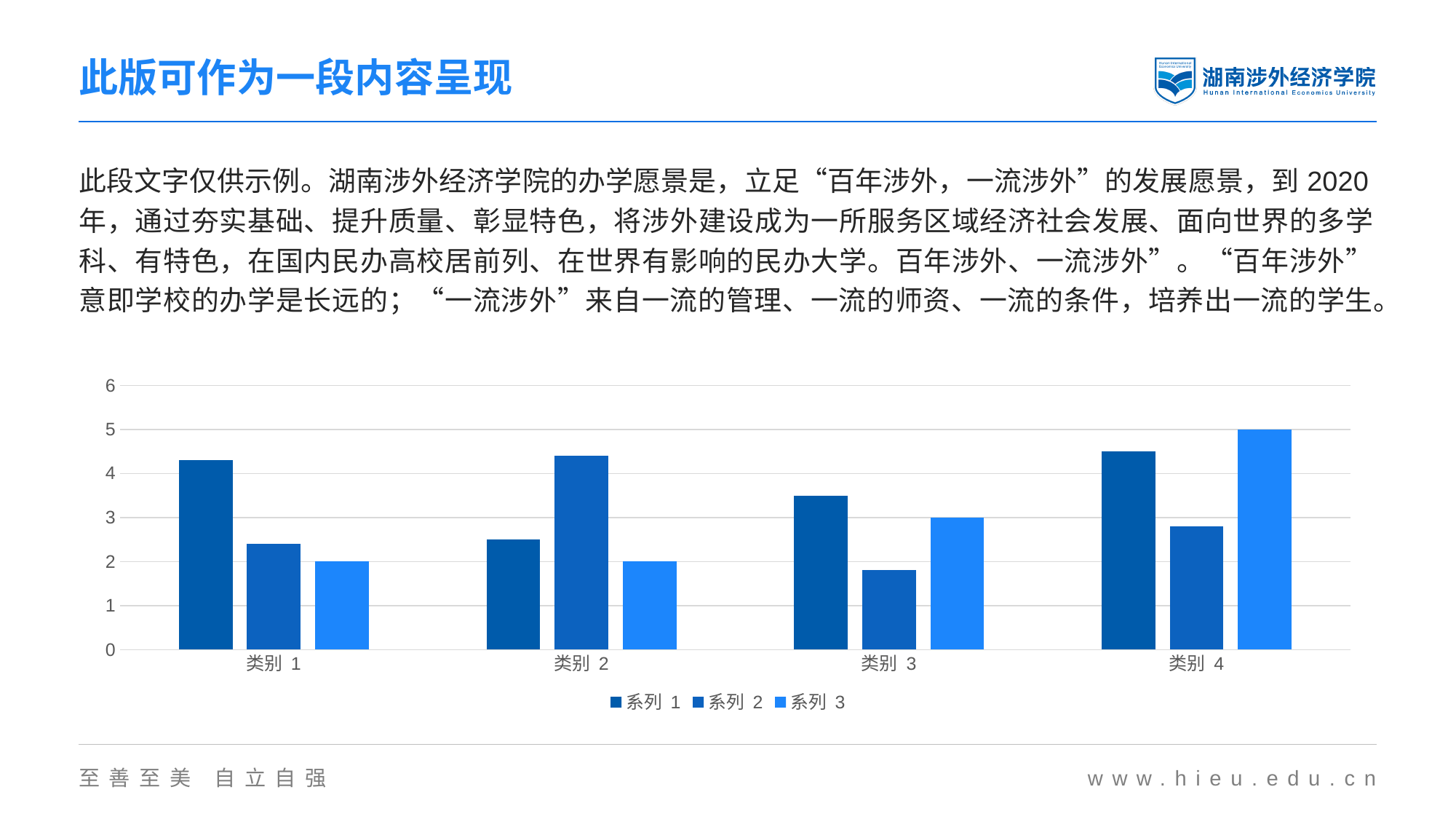

此版可作为一段内容呈现
此段文字仅供示例。湖南涉外经济学院的办学愿景是，立足“百年涉外，一流涉外”的发展愿景，到2020年，通过夯实基础、提升质量、彰显特色，将涉外建设成为一所服务区域经济社会发展、面向世界的多学科、有特色，在国内民办高校居前列、在世界有影响的民办大学。百年涉外、一流涉外”。“百年涉外”意即学校的办学是长远的；“一流涉外”来自一流的管理、一流的师资、一流的条件，培养出一流的学生。

### Chart

| Category | 系列 1 | 系列 2 | 系列 3 |
|---|---|---|---|
| 类别 1 | 4.3 | 2.4 | 2.0 |
| 类别 2 | 2.5 | 4.4 | 2.0 |
| 类别 3 | 3.5 | 1.8 | 3.0 |
| 类别 4 | 4.5 | 2.8 | 5.0 |